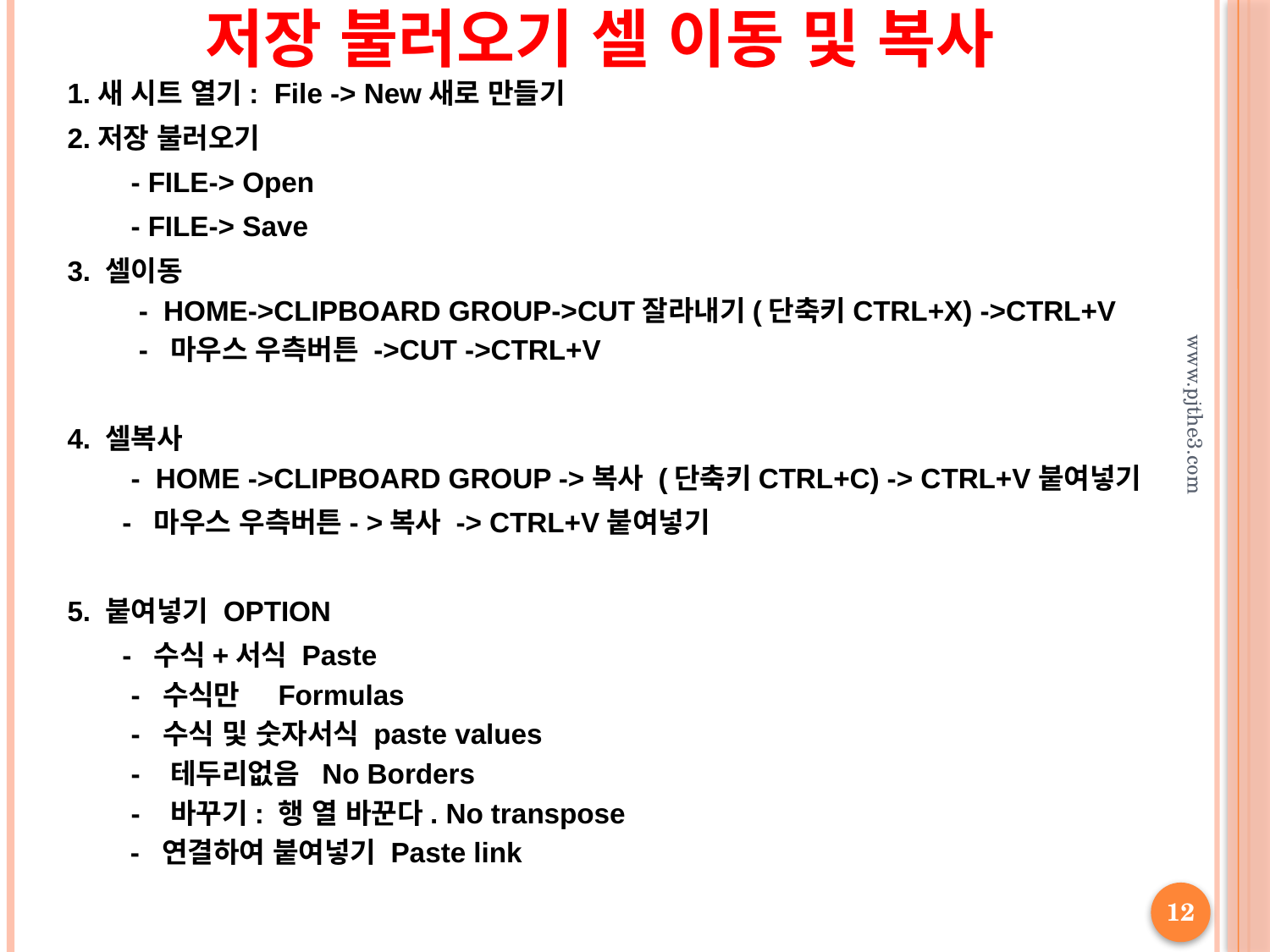

저장 불러오기 셀 이동 및 복사
1.새 시트 열기:  File -> New새로 만들기
2.저장 불러오기
- FILE-> Open
- FILE-> Save
3. 셀이동
 -  HOME->CLIPBOARD GROUP->CUT잘라내기(단축키CTRL+X) ->CTRL+V
 -  마우스 우측버튼 ->CUT ->CTRL+V

4. 셀복사
-  HOME ->CLIPBOARD GROUP ->복사 (단축키CTRL+C) -> CTRL+V붙여넣기
       -  마우스 우측버튼- >복사 -> CTRL+V붙여넣기

5. 붙여넣기 OPTION
       -  수식+서식 Paste
-  수식만    Formulas
-  수식 및 숫자서식 paste values
-   테두리없음  No Borders
-   바꾸기: 행 열 바꾼다. No transpose
        -  연결하여 붙여넣기 Paste link

www.pjthe3.com
12